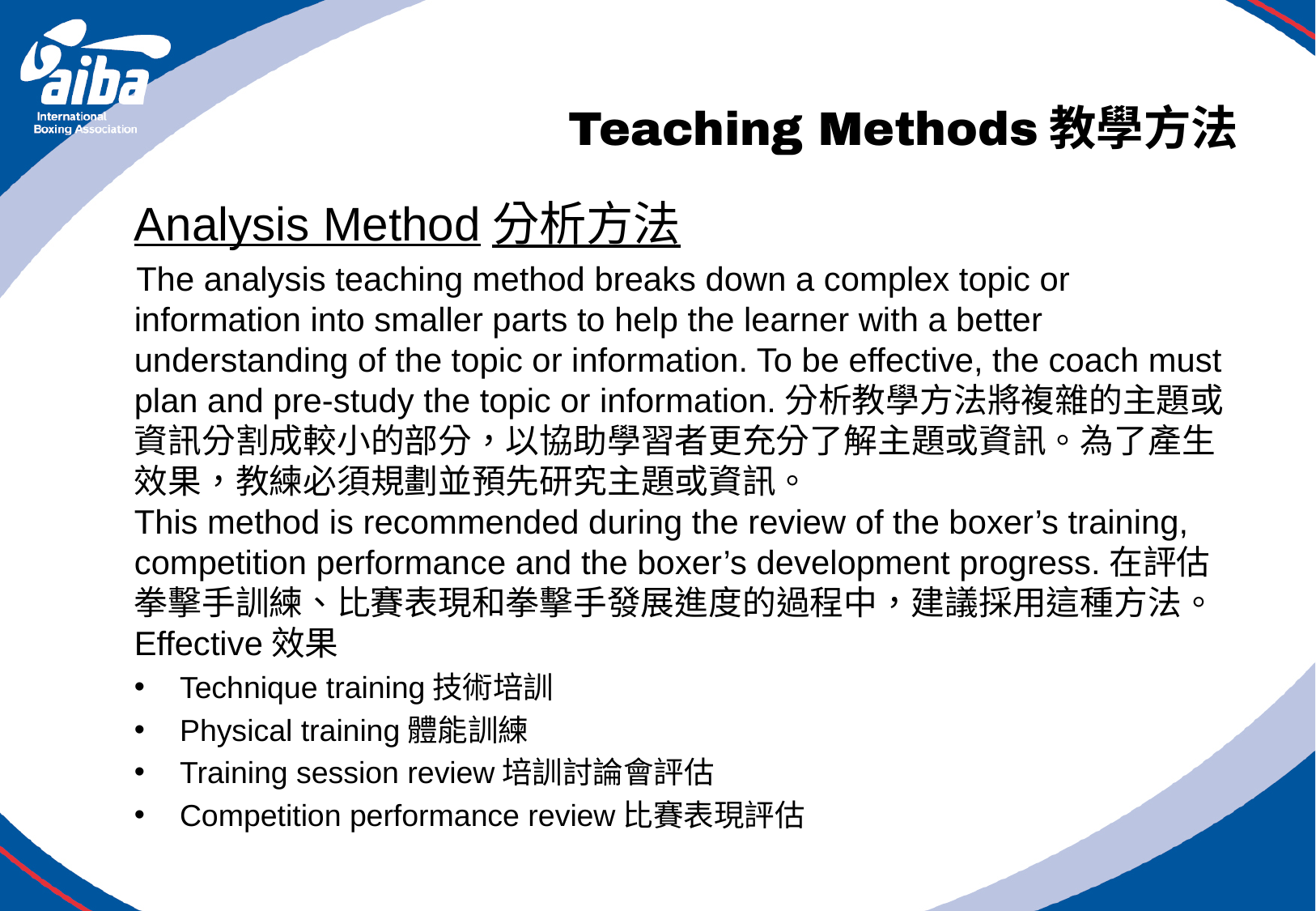

# Teaching Methods教學方法
Analysis Method分析方法
The analysis teaching method breaks down a complex topic or information into smaller parts to help the learner with a better understanding of the topic or information. To be effective, the coach must plan and pre-study the topic or information.分析教學方法將複雜的主題或資訊分割成較小的部分，以協助學習者更充分了解主題或資訊。為了產生效果，教練必須規劃並預先研究主題或資訊。
This method is recommended during the review of the boxer’s training, competition performance and the boxer’s development progress.在評估拳擊手訓練、比賽表現和拳擊手發展進度的過程中，建議採用這種方法。
Effective效果
Technique training技術培訓
Physical training體能訓練
Training session review培訓討論會評估
Competition performance review比賽表現評估